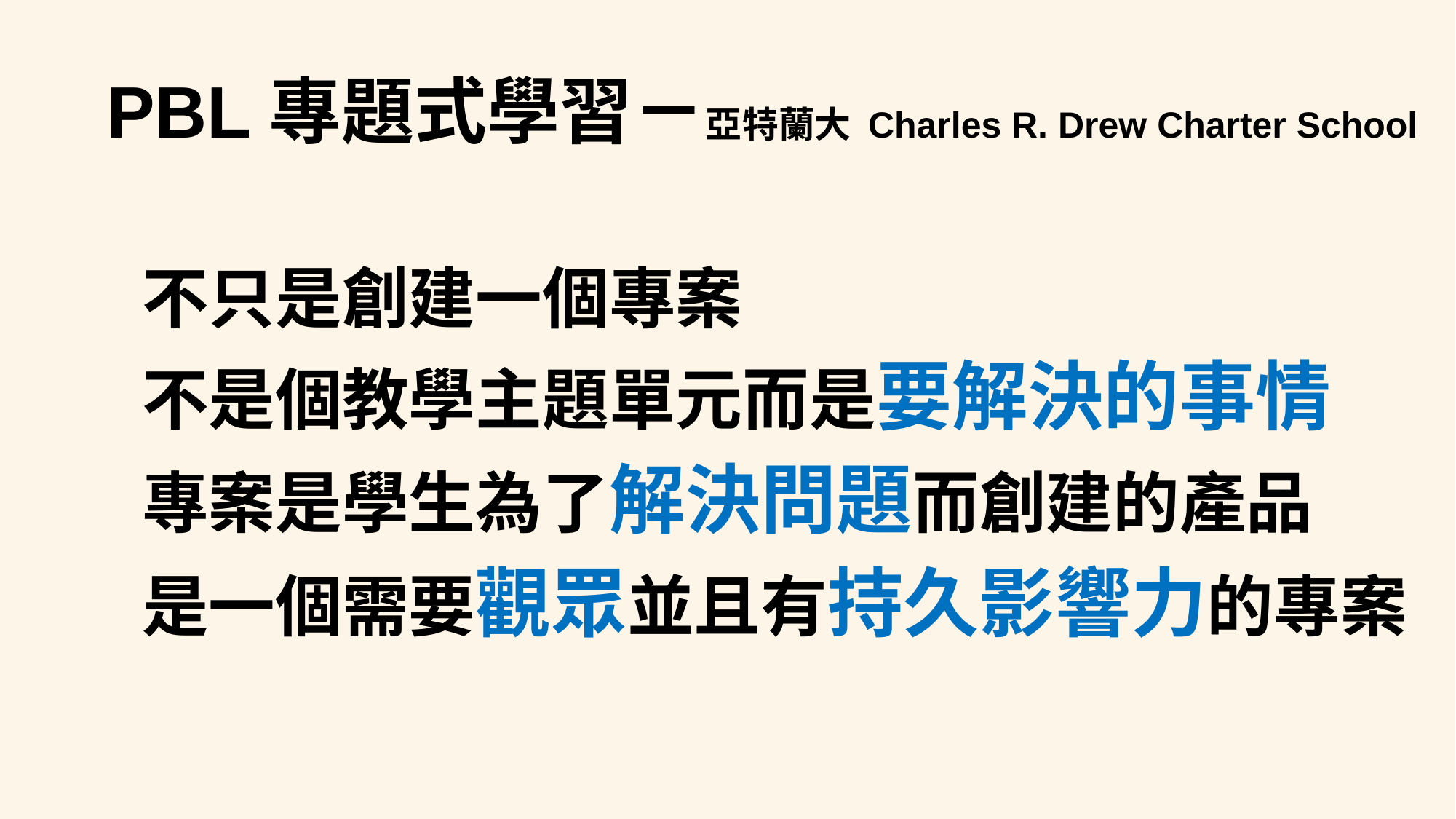

PBL專題式學習－亞特蘭大 Charles R. Drew Charter School
不只是創建一個專案
不是個教學主題單元而是要解決的事情
專案是學生為了解決問題而創建的產品
是一個需要觀眾並且有持久影響力的專案

33